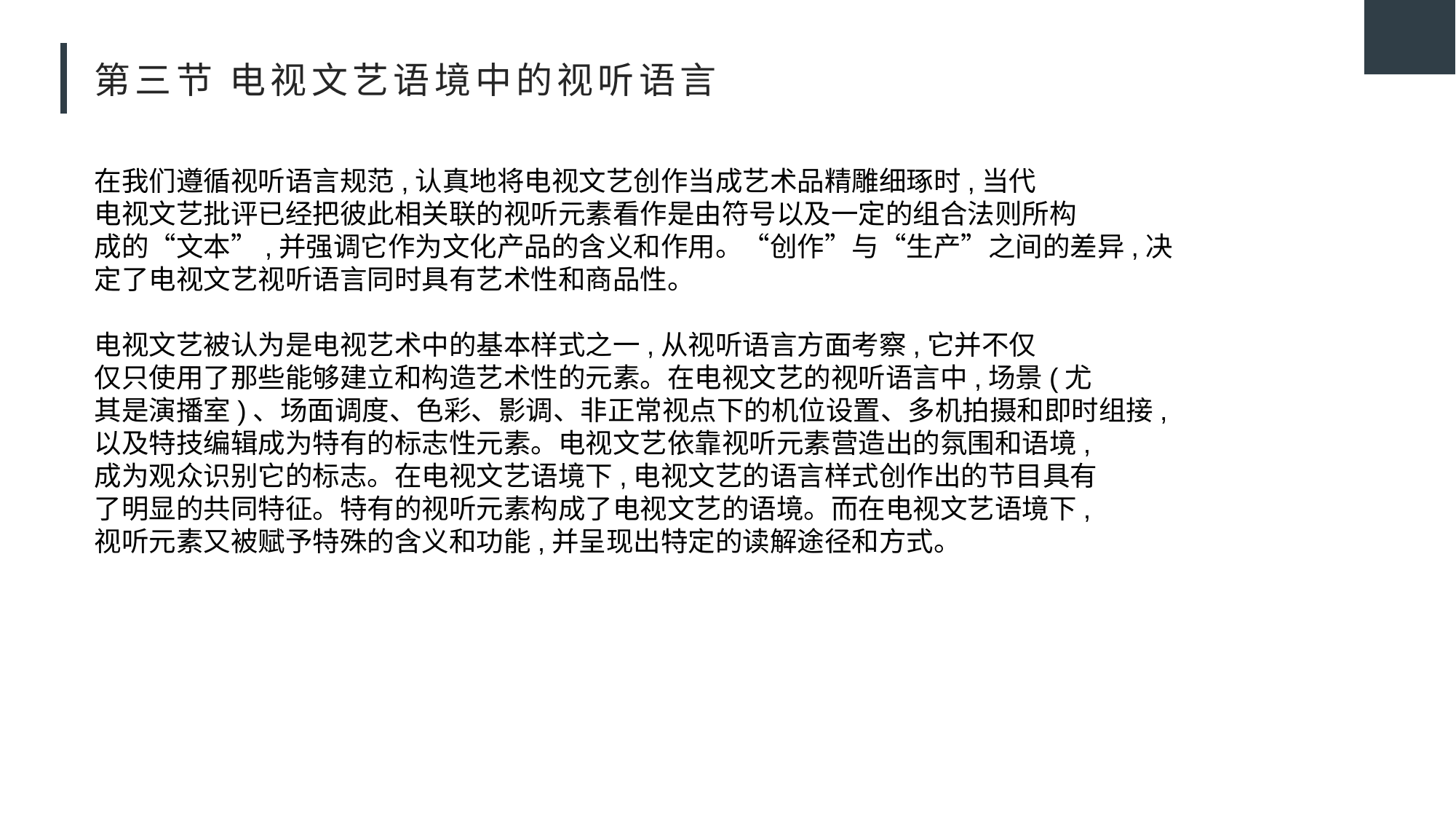

# 第三节 电视文艺语境中的视听语言
在我们遵循视听语言规范,认真地将电视文艺创作当成艺术品精雕细琢时,当代
电视文艺批评已经把彼此相关联的视听元素看作是由符号以及一定的组合法则所构
成的“文本”,并强调它作为文化产品的含义和作用。“创作”与“生产”之间的差异,决
定了电视文艺视听语言同时具有艺术性和商品性。

电视文艺被认为是电视艺术中的基本样式之一,从视听语言方面考察,它并不仅
仅只使用了那些能够建立和构造艺术性的元素。在电视文艺的视听语言中,场景(尤
其是演播室)、场面调度、色彩、影调、非正常视点下的机位设置、多机拍摄和即时组接,
以及特技编辑成为特有的标志性元素。电视文艺依靠视听元素营造出的氛围和语境,
成为观众识别它的标志。在电视文艺语境下,电视文艺的语言样式创作出的节目具有
了明显的共同特征。特有的视听元素构成了电视文艺的语境。而在电视文艺语境下,
视听元素又被赋予特殊的含义和功能,并呈现出特定的读解途径和方式。